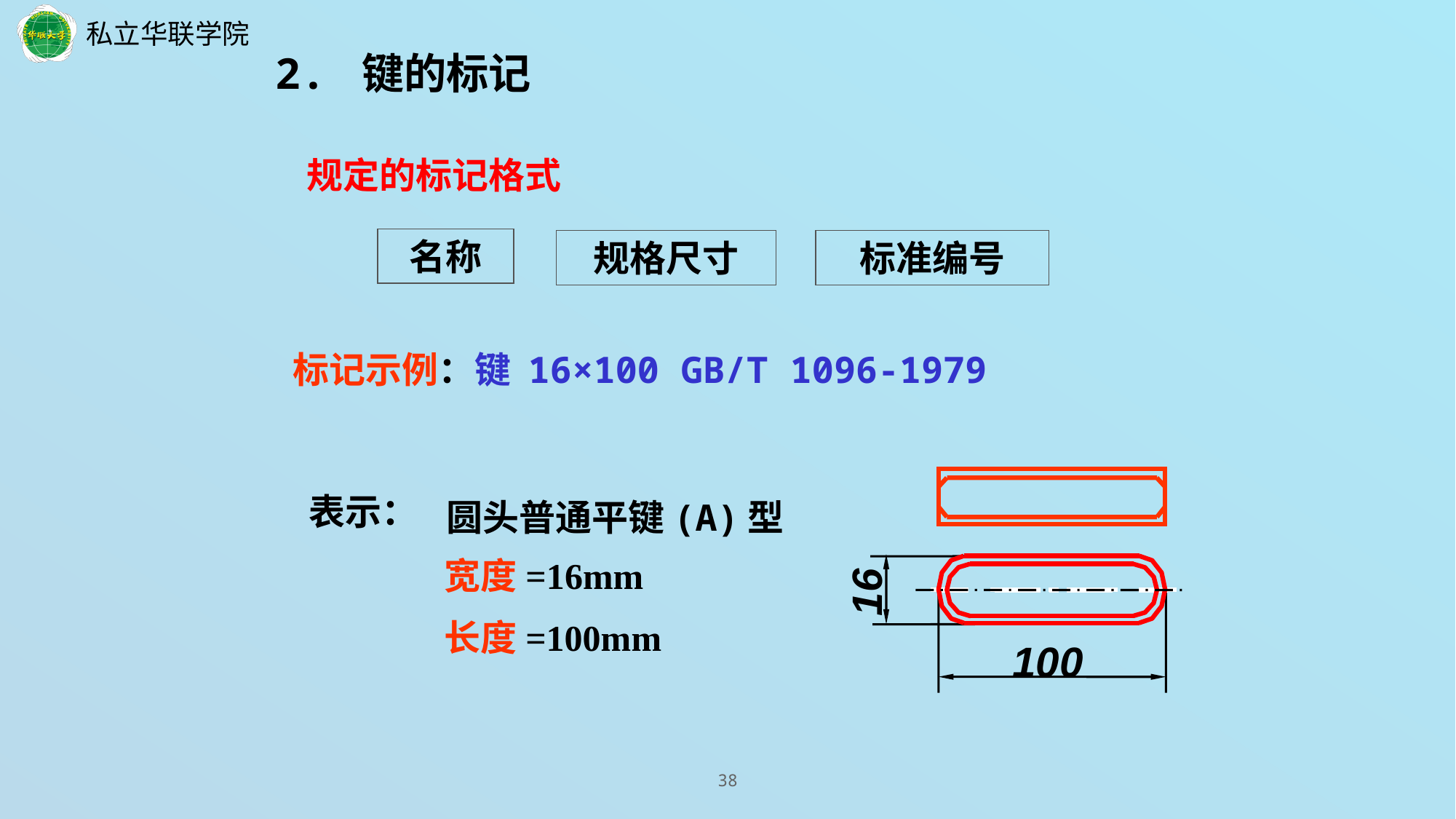

2. 键的标记
规定的标记格式
名称
规格尺寸
标准编号

标记示例：键 16×100 GB/T 1096-1979

表示：
圆头普通平键(A)型
宽度=16mm

16

长度=100mm

100

38